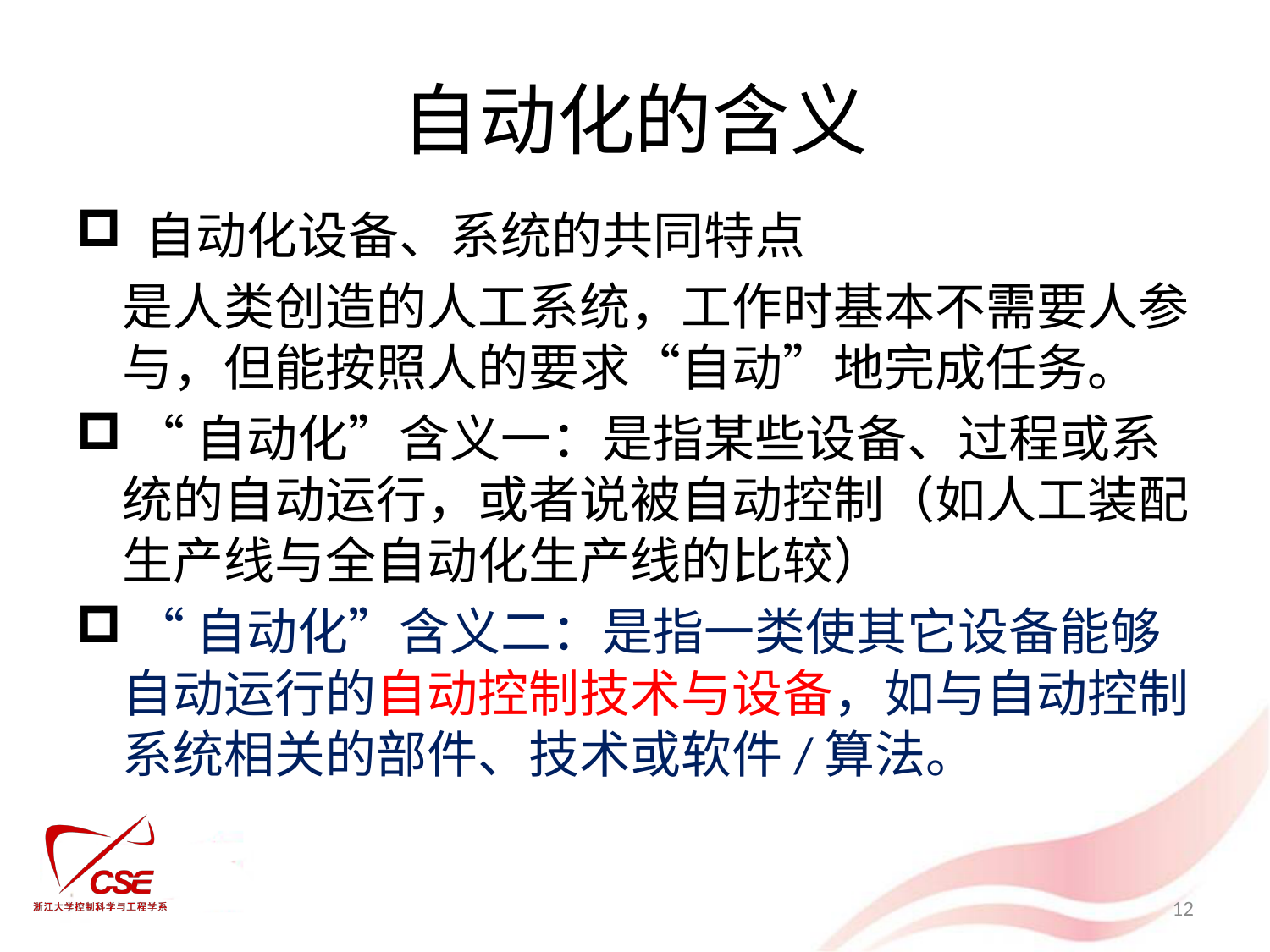

# 自动化的含义
 自动化设备、系统的共同特点
	是人类创造的人工系统，工作时基本不需要人参与，但能按照人的要求“自动”地完成任务。
 “自动化”含义一：是指某些设备、过程或系统的自动运行，或者说被自动控制（如人工装配生产线与全自动化生产线的比较）
 “自动化”含义二：是指一类使其它设备能够自动运行的自动控制技术与设备，如与自动控制系统相关的部件、技术或软件/算法。
12